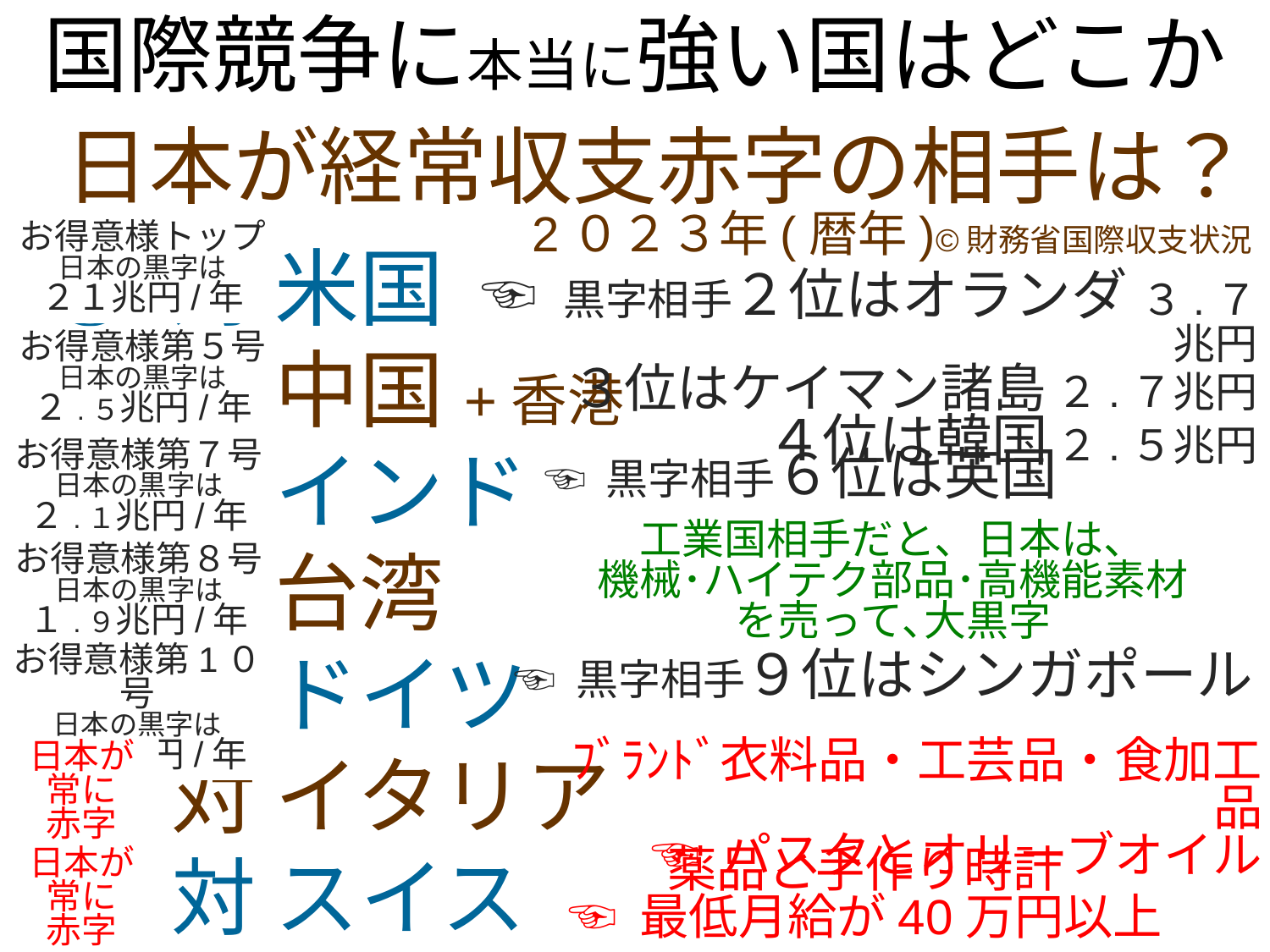

国際競争に本当に強い国はどこか
日本が経常収支赤字の相手は？
2０２３年(暦年)©財務省国際収支状況
お得意様トップ
日本の黒字は
２１兆円/年
① 対 米国
② 対 中国+香港
③ 対 インド
④ 対 台湾
⑤ 対 ドイツ
⑥ 対 イタリア
⑦ 対 スイス
☜ 黒字相手２位はオランダ ３.７兆円
３位はケイマン諸島 ２.７兆円
４位は韓国 ２.５兆円
お得意様第５号
日本の黒字は
２.５兆円/年
お得意様第７号
日本の黒字は
２.１兆円/年
☜ 黒字相手６位は英国
工業国相手だと、日本は、
機械･ハイテク部品･高機能素材
を売って､大黒字
お得意様第８号
日本の黒字は
１.９兆円/年
お得意様第1０号
日本の黒字は
１.３兆円/年
☜ 黒字相手９位はシンガポール
ﾌﾞﾗﾝﾄﾞ衣料品・工芸品・食加工品
☜ パスタとオリーブオイル
日本が
常に
赤字
日本が
常に
赤字
薬品と手作り時計
☜ 最低月給が40万円以上